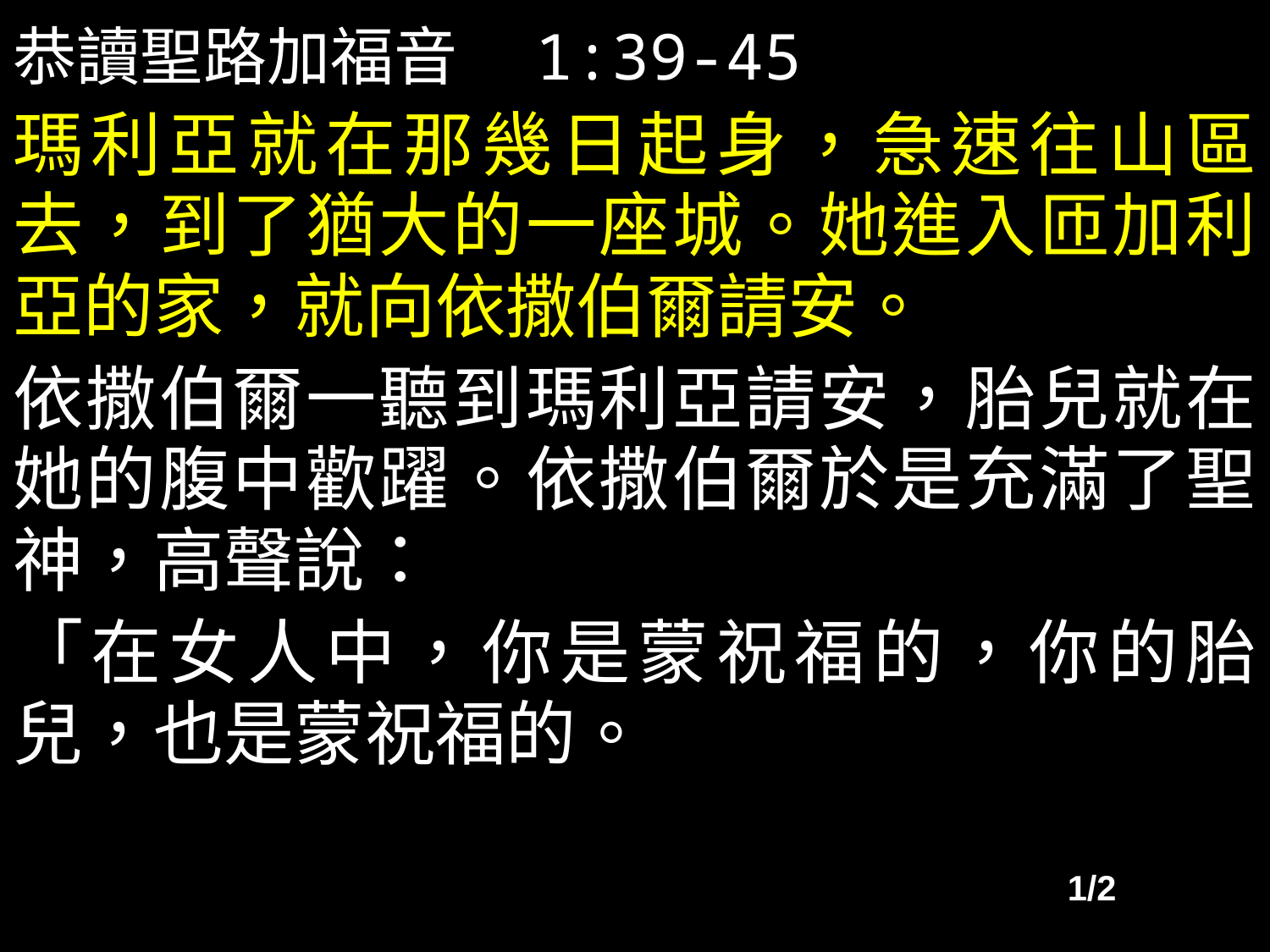

恭讀聖路加福音　1:39-45
瑪利亞就在那幾日起身，急速往山區去，到了猶大的一座城。她進入匝加利亞的家，就向依撒伯爾請安。
依撒伯爾一聽到瑪利亞請安，胎兒就在她的腹中歡躍。依撒伯爾於是充滿了聖神，高聲說：
「在女人中，你是蒙祝福的，你的胎兒，也是蒙祝福的。
1/2